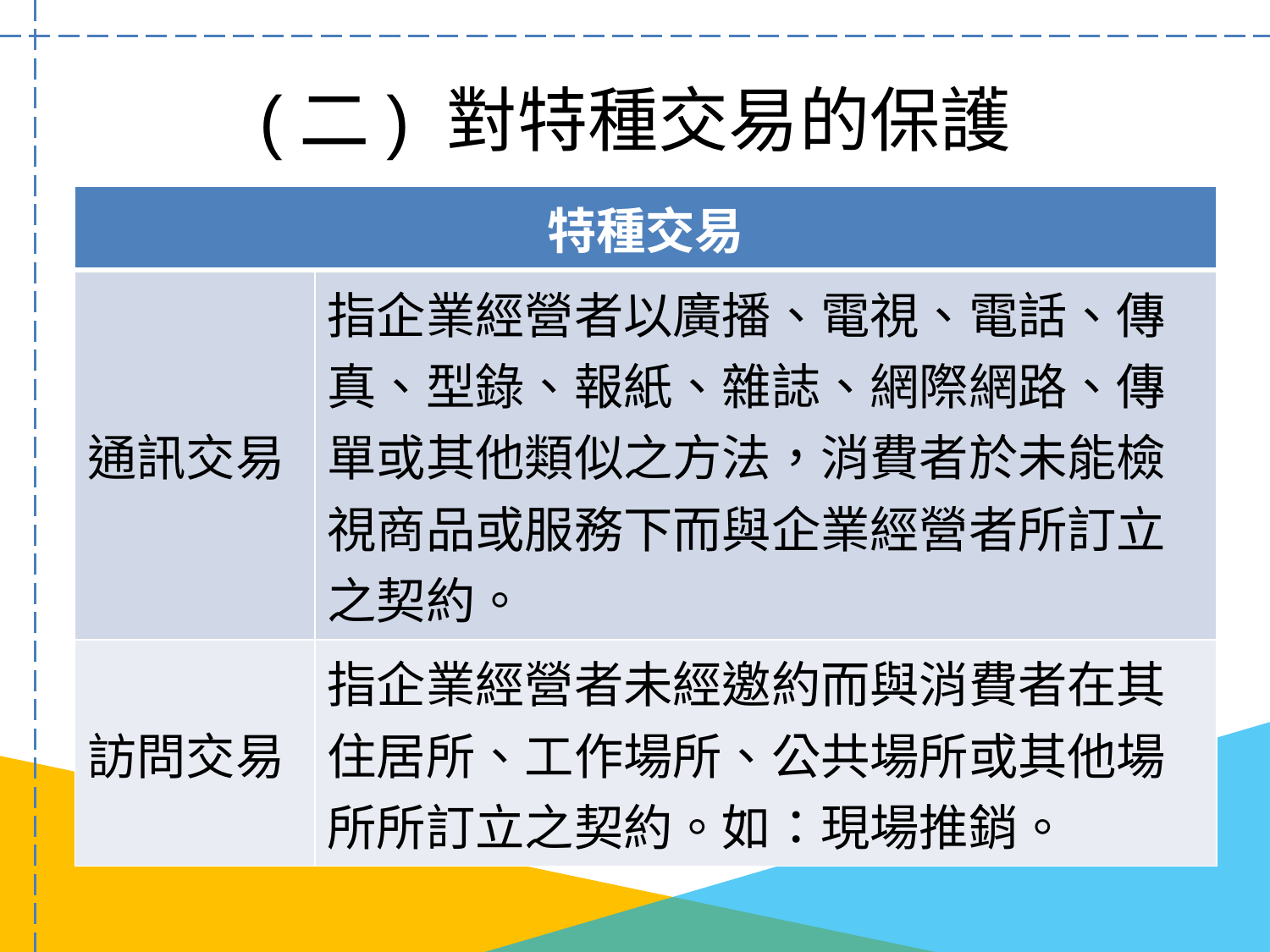

# (二) 對特種交易的保護
| 特種交易 |  |
| --- | --- |
| 通訊交易 | 指企業經營者以廣播、電視、電話、傳真、型錄、報紙、雜誌、網際網路、傳單或其他類似之方法，消費者於未能檢視商品或服務下而與企業經營者所訂立之契約。 |
| 訪問交易 | 指企業經營者未經邀約而與消費者在其住居所、工作場所、公共場所或其他場所所訂立之契約。如：現場推銷。 |